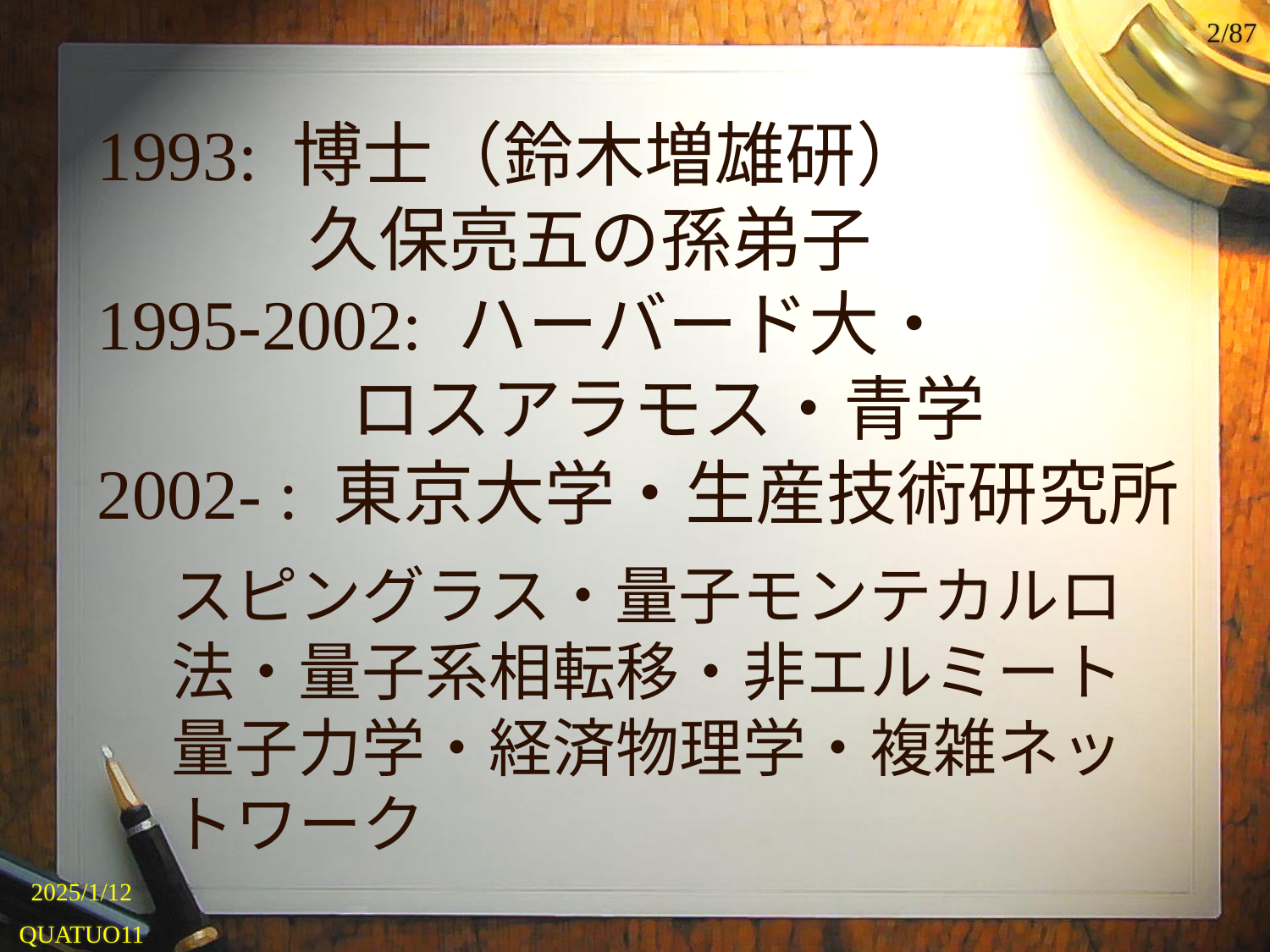

2/87
#
1993: 博士（鈴木増雄研）
　　　久保亮五の孫弟子
1995-2002: ハーバード大・
		ロスアラモス・青学
2002- : 東京大学・生産技術研究所
スピングラス・量子モンテカルロ法・量子系相転移・非エルミート量子力学・経済物理学・複雑ネットワーク
2025/1/12
QUATUO11